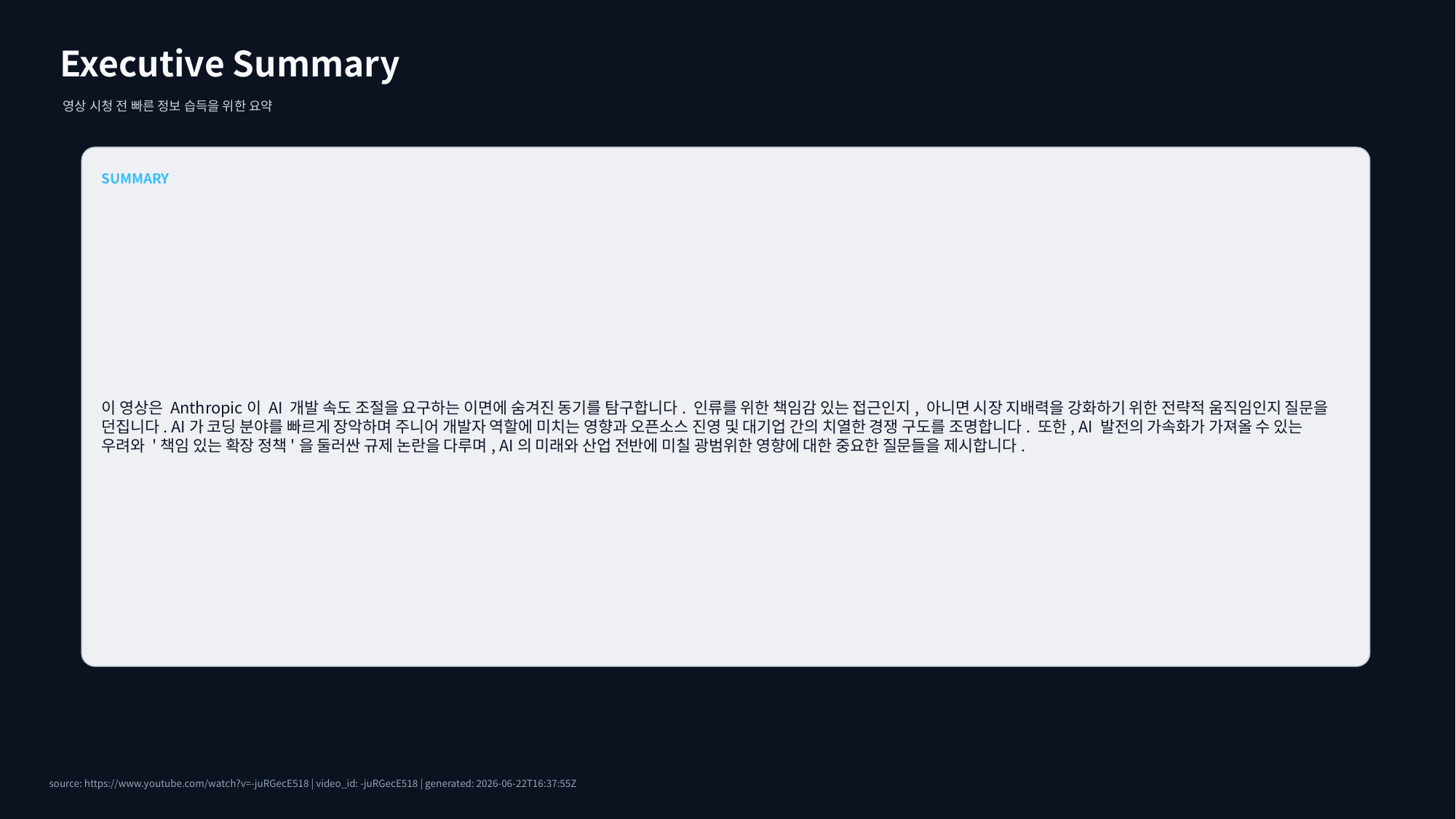

Executive Summary
영상 시청 전 빠른 정보 습득을 위한 요약

SUMMARY
이 영상은 Anthropic이 AI 개발 속도 조절을 요구하는 이면에 숨겨진 동기를 탐구합니다. 인류를 위한 책임감 있는 접근인지, 아니면 시장 지배력을 강화하기 위한 전략적 움직임인지 질문을 던집니다. AI가 코딩 분야를 빠르게 장악하며 주니어 개발자 역할에 미치는 영향과 오픈소스 진영 및 대기업 간의 치열한 경쟁 구도를 조명합니다. 또한, AI 발전의 가속화가 가져올 수 있는 우려와 '책임 있는 확장 정책'을 둘러싼 규제 논란을 다루며, AI의 미래와 산업 전반에 미칠 광범위한 영향에 대한 중요한 질문들을 제시합니다.
source: https://www.youtube.com/watch?v=-juRGecE518 | video_id: -juRGecE518 | generated: 2026-06-22T16:37:55Z